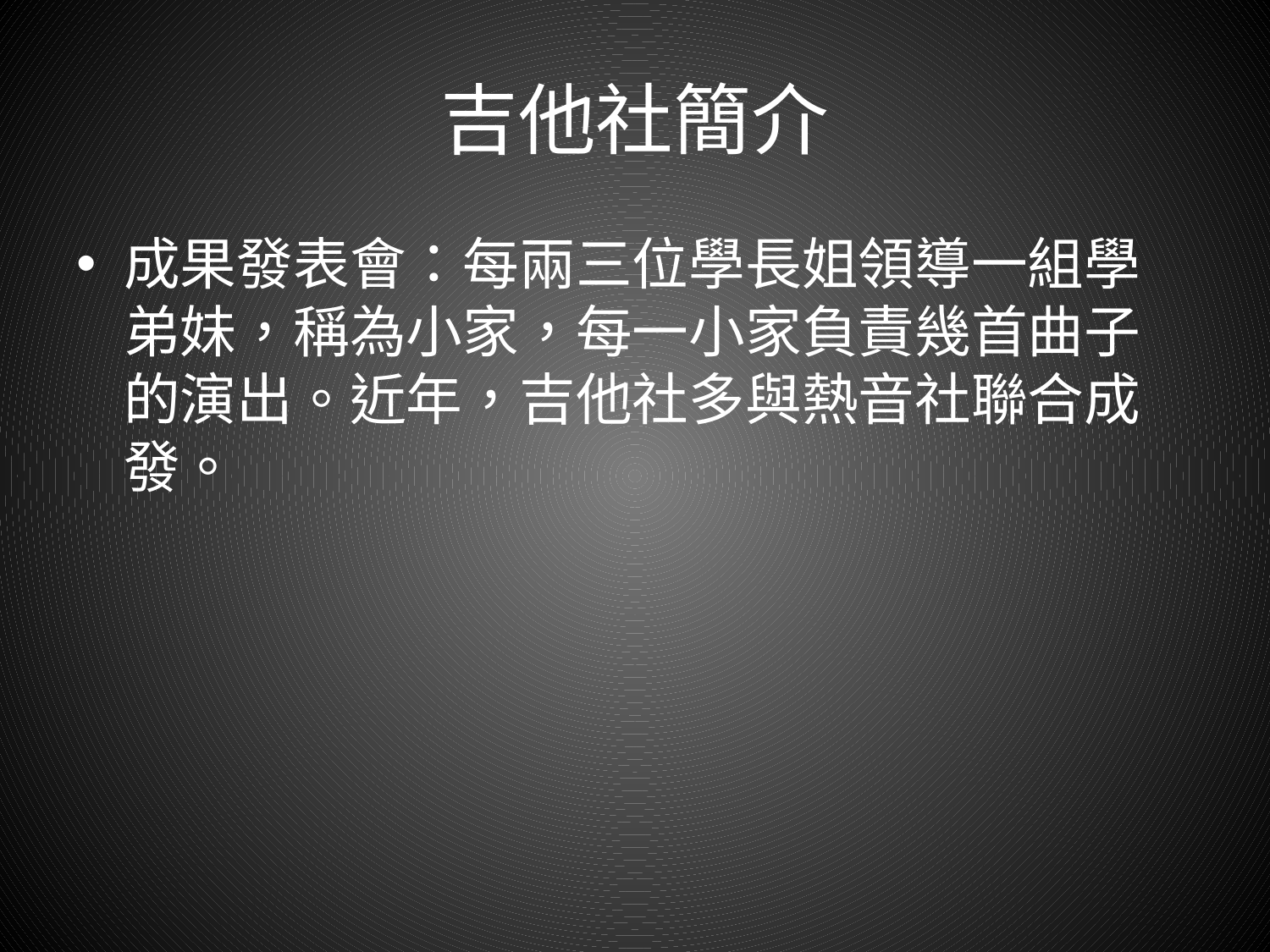

# 吉他社簡介
成果發表會：每兩三位學長姐領導一組學弟妹，稱為小家，每一小家負責幾首曲子的演出。近年，吉他社多與熱音社聯合成發。